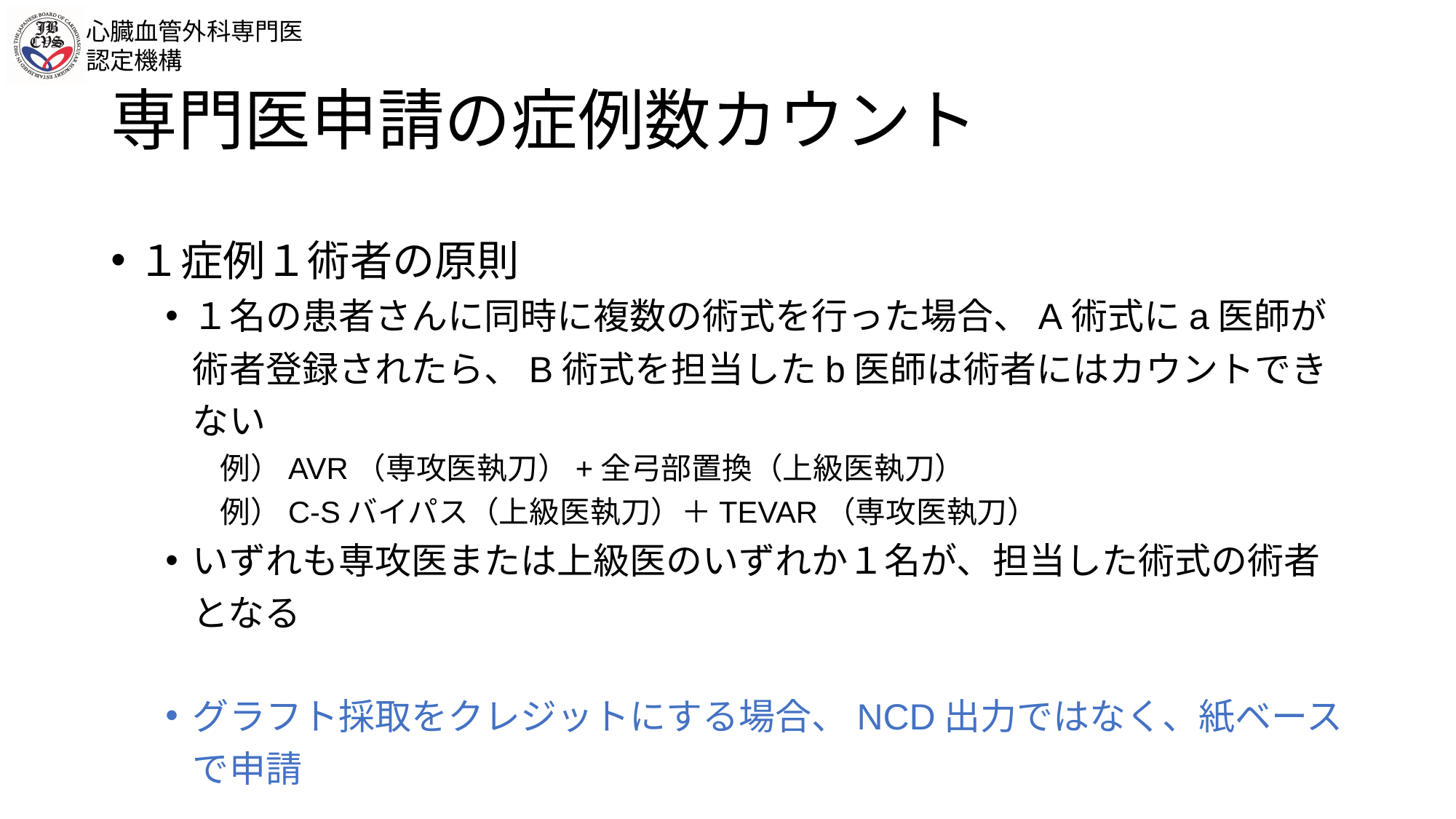

# 専門医申請の症例数カウント
１症例１術者の原則
１名の患者さんに同時に複数の術式を行った場合、A術式にa医師が術者登録されたら、B術式を担当したb医師は術者にはカウントできない
例）AVR（専攻医執刀）+全弓部置換（上級医執刀）
例）C-Sバイパス（上級医執刀）＋TEVAR（専攻医執刀）
いずれも専攻医または上級医のいずれか１名が、担当した術式の術者となる

グラフト採取をクレジットにする場合、NCD出力ではなく、紙ベースで申請